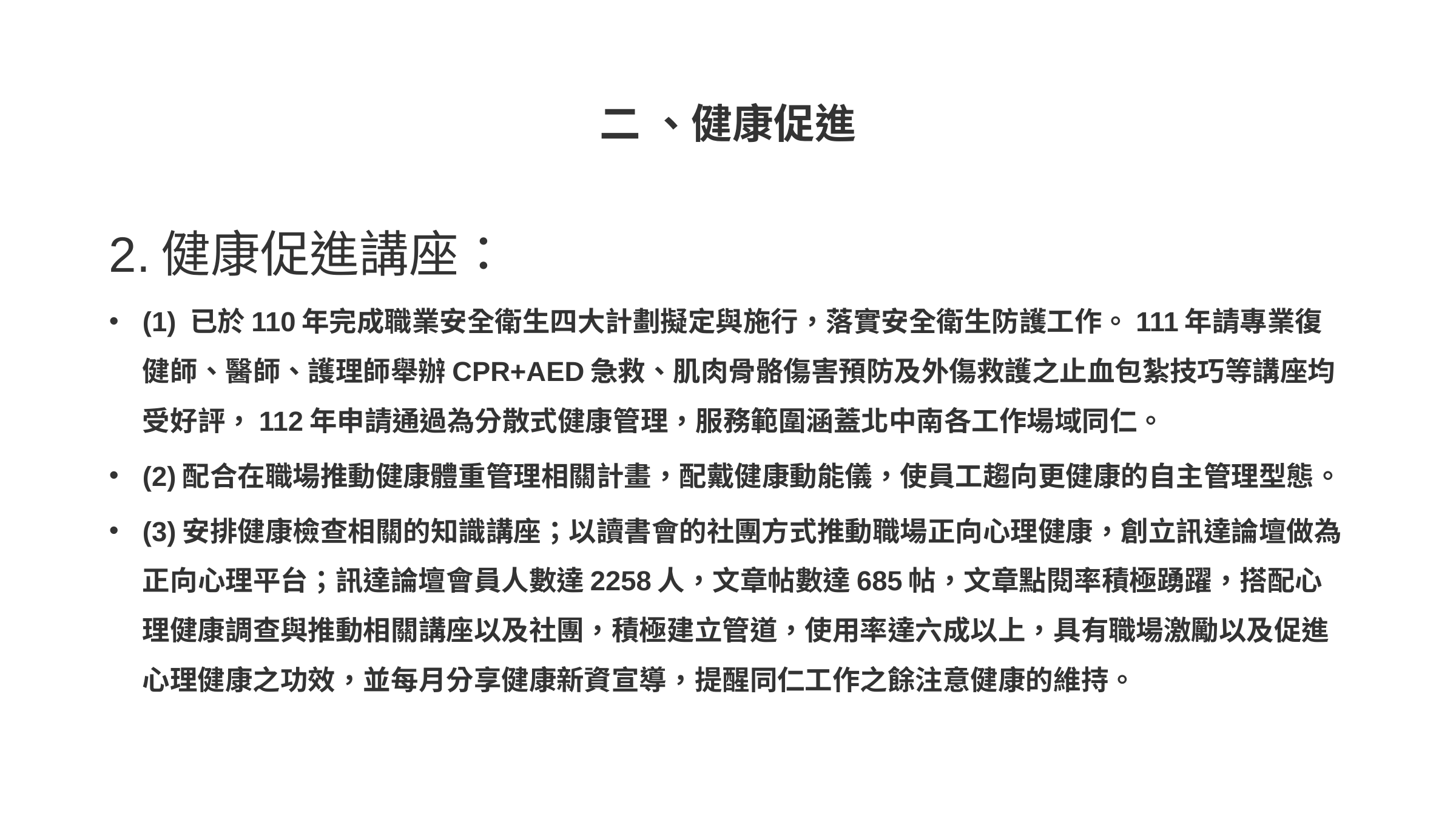

二 、健康促進
2.健康促進講座：
(1) 已於110年完成職業安全衛生四大計劃擬定與施行，落實安全衛生防護工作。111年請專業復健師、醫師、護理師舉辦CPR+AED急救、肌肉骨骼傷害預防及外傷救護之止血包紮技巧等講座均受好評，112年申請通過為分散式健康管理，服務範圍涵蓋北中南各工作場域同仁。
(2)配合在職場推動健康體重管理相關計畫，配戴健康動能儀，使員工趨向更健康的自主管理型態。
(3)安排健康檢查相關的知識講座；以讀書會的社團方式推動職場正向心理健康，創立訊達論壇做為正向心理平台；訊達論壇會員人數達2258人，文章帖數達685帖，文章點閱率積極踴躍，搭配心理健康調查與推動相關講座以及社團，積極建立管道，使用率達六成以上，具有職場激勵以及促進心理健康之功效，並每月分享健康新資宣導，提醒同仁工作之餘注意健康的維持。